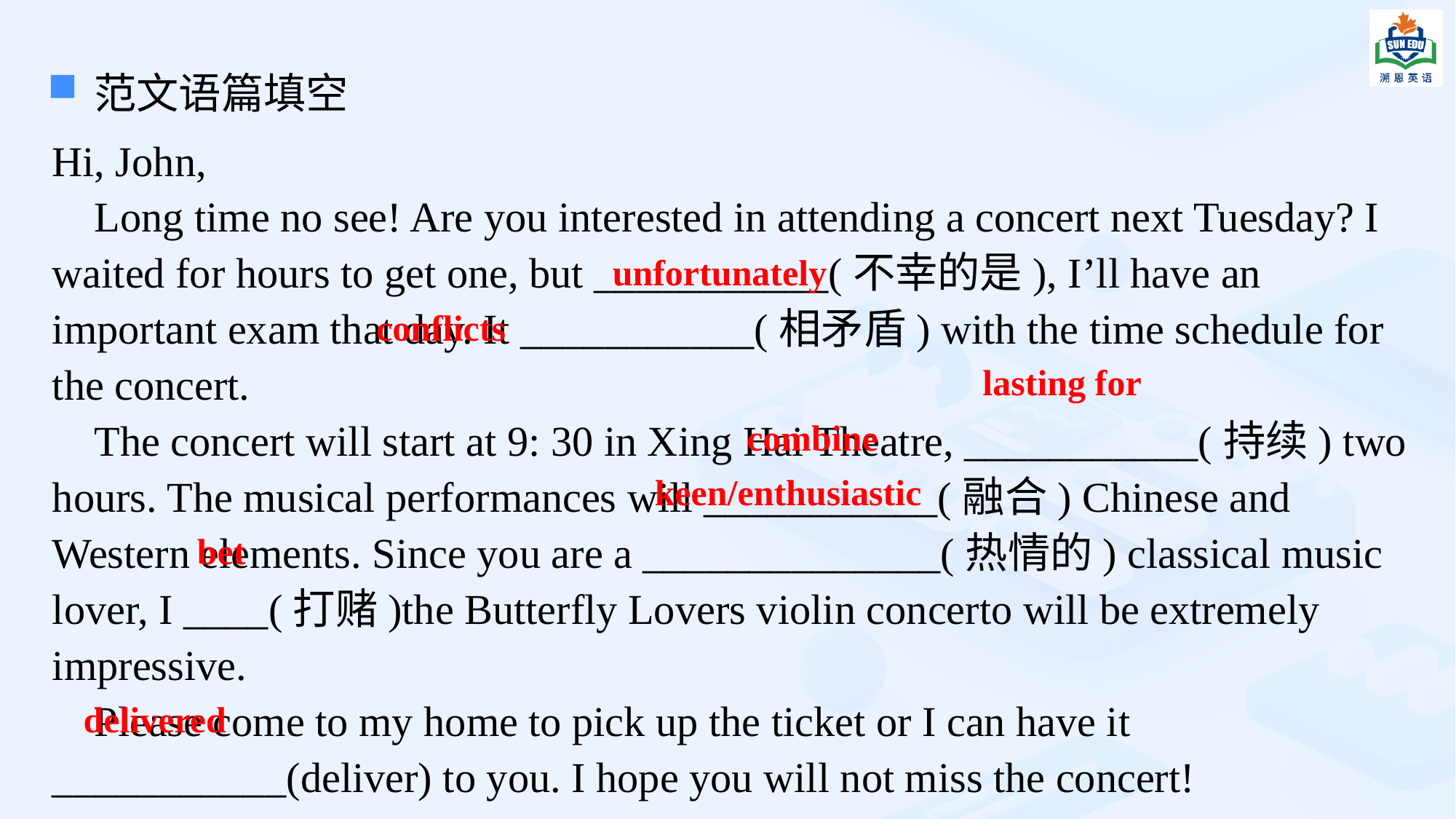

范文语篇填空
Hi, John,
    Long time no see! Are you interested in attending a concert next Tuesday? I waited for hours to get one, but ___________(不幸的是), I’ll have an important exam that day. It ___________(相矛盾) with the time schedule for the concert.
    The concert will start at 9: 30 in Xing Hai Theatre, ___________(持续) two hours. The musical performances will ___________(融合) Chinese and Western elements. Since you are a ______________(热情的) classical music lover, I ____(打赌)the Butterfly Lovers violin concerto will be extremely impressive.
    Please come to my home to pick up the ticket or I can have it ___________(deliver) to you. I hope you will not miss the concert!
unfortunately
conflicts
lasting for
combine
keen/enthusiastic
bet
delivered